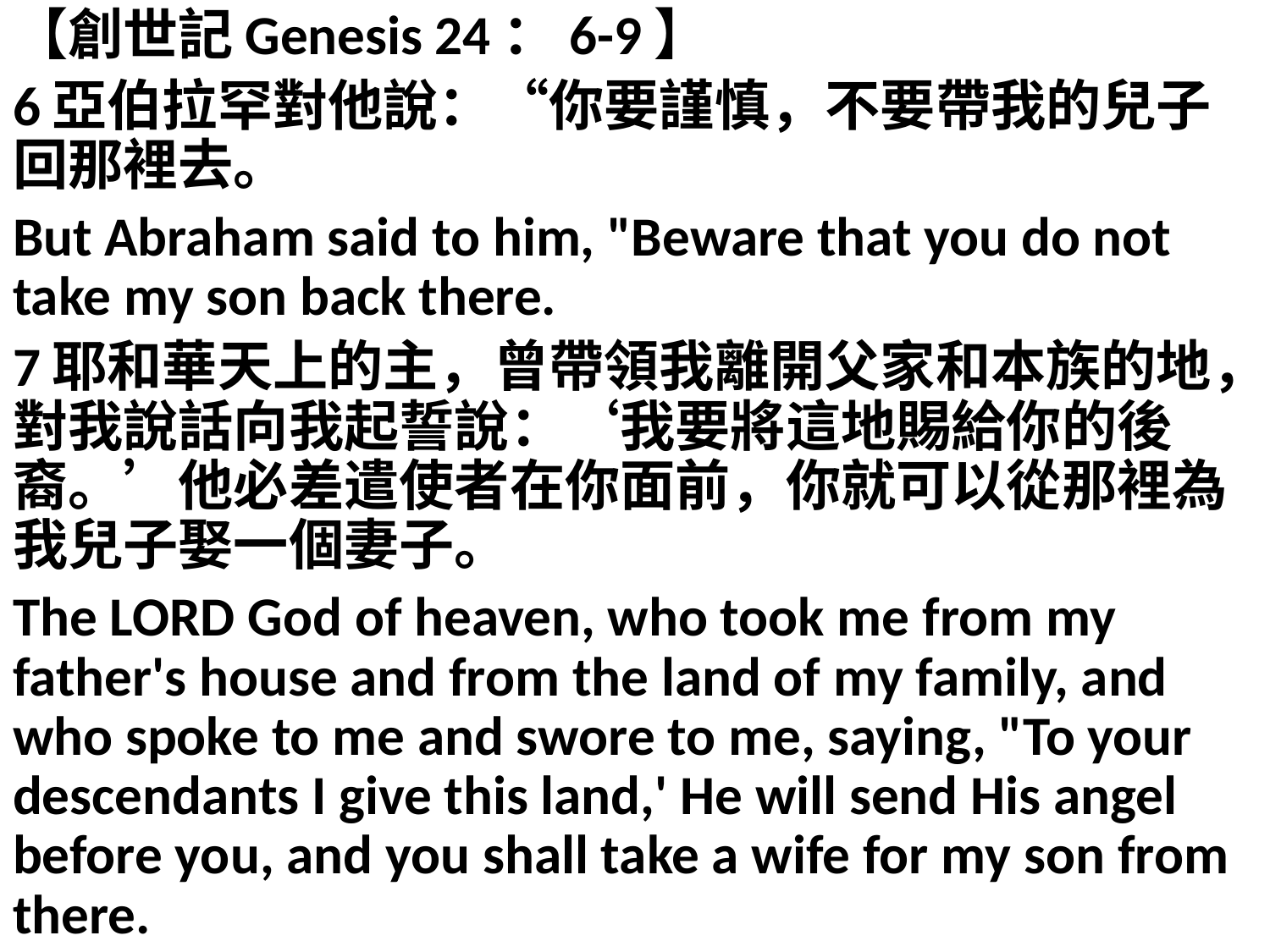

【創世記Genesis 24：6-9】
6亞伯拉罕對他說：“你要謹慎，不要帶我的兒子回那裡去。
But Abraham said to him, "Beware that you do not take my son back there.
7耶和華天上的主，曾帶領我離開父家和本族的地，對我說話向我起誓說：‘我要將這地賜給你的後裔。’他必差遣使者在你面前，你就可以從那裡為我兒子娶一個妻子。
The LORD God of heaven, who took me from my father's house and from the land of my family, and who spoke to me and swore to me, saying, "To your descendants I give this land,' He will send His angel before you, and you shall take a wife for my son from there.